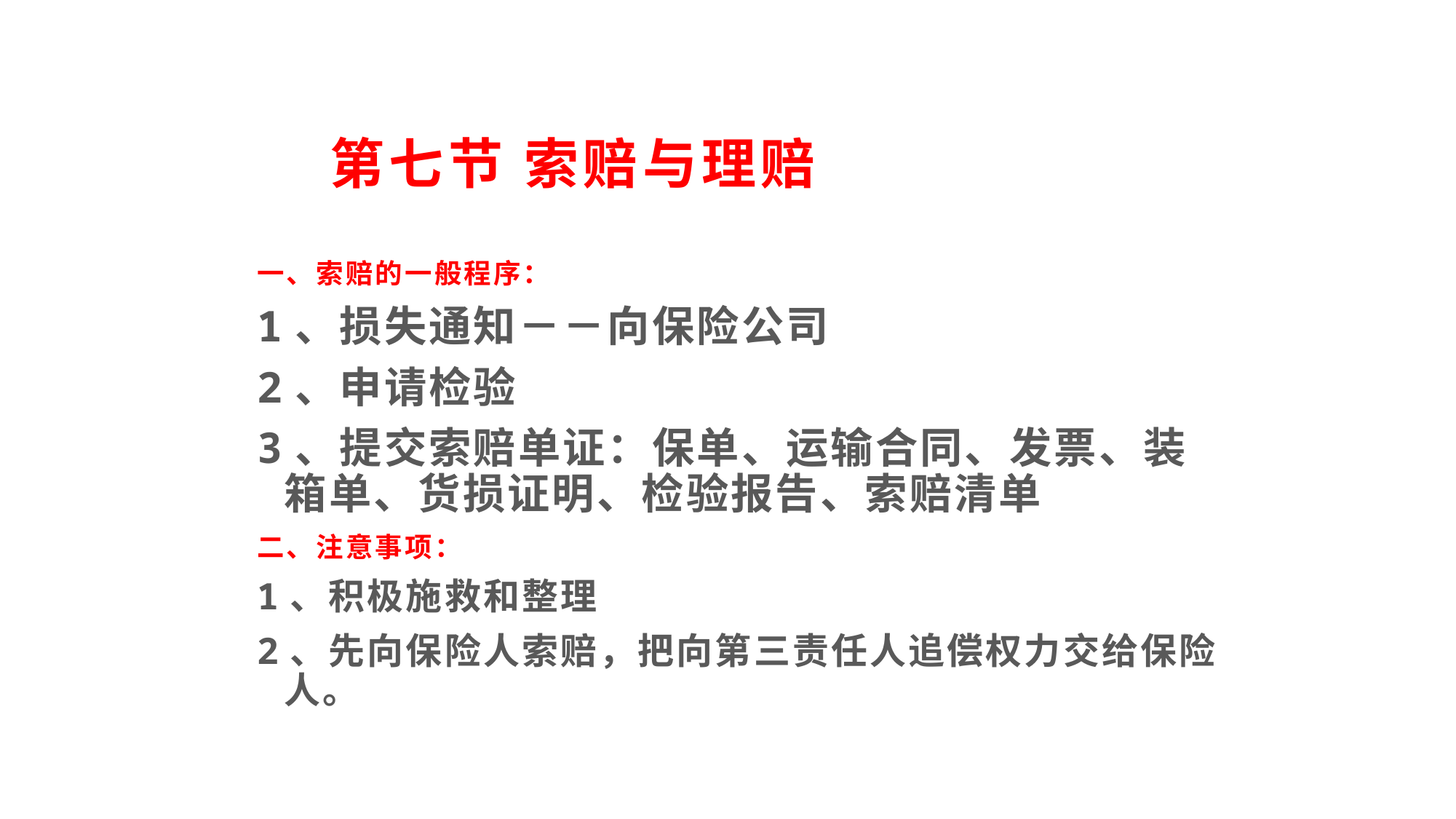

# 第七节 索赔与理赔
一、索赔的一般程序：
1、损失通知－－向保险公司
2、申请检验
3、提交索赔单证：保单、运输合同、发票、装箱单、货损证明、检验报告、索赔清单
二、注意事项：
1、积极施救和整理
2、先向保险人索赔，把向第三责任人追偿权力交给保险人。